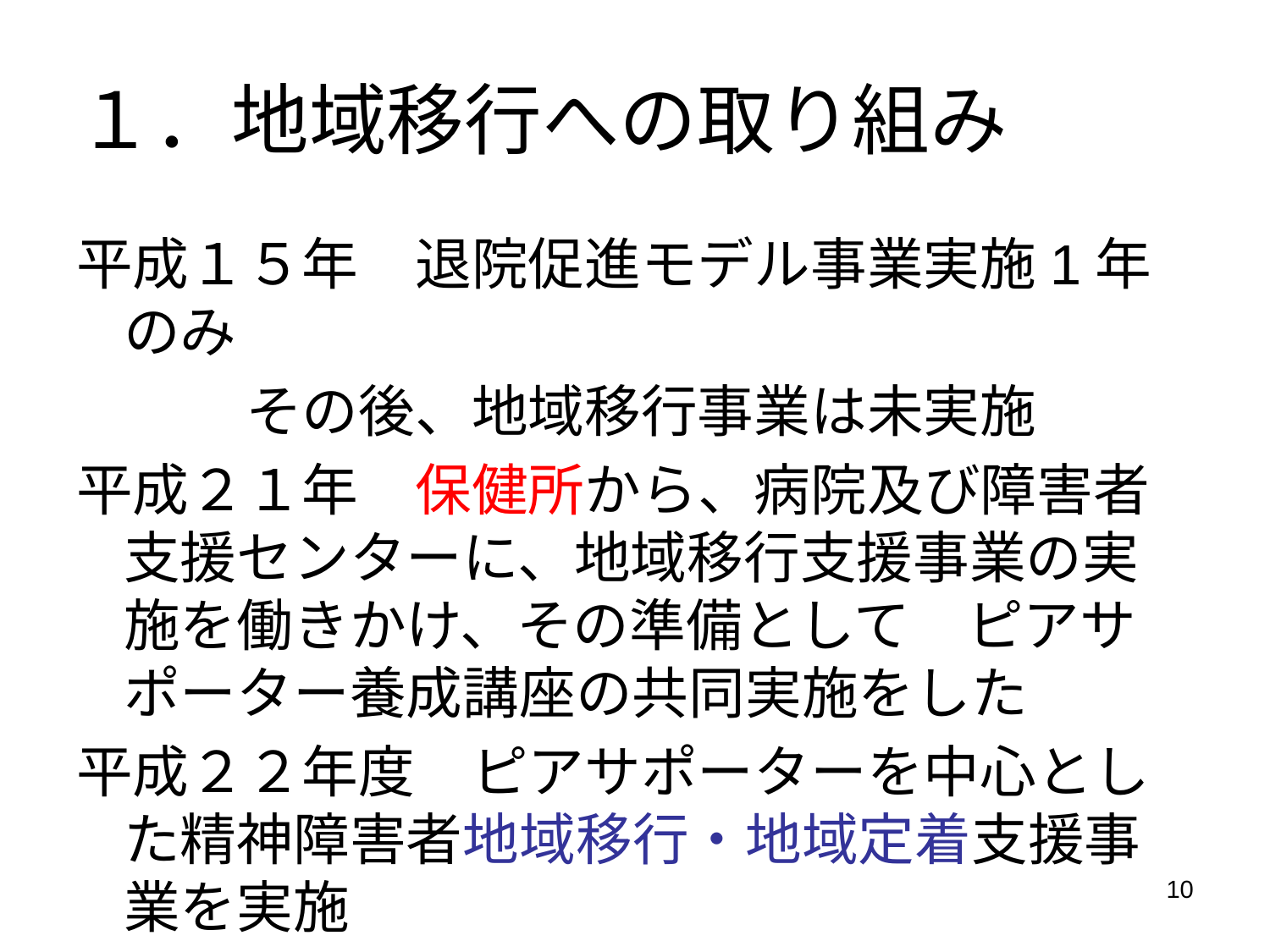

# １．地域移行への取り組み
平成１５年　退院促進モデル事業実施1年のみ
　　　その後、地域移行事業は未実施
平成２１年　保健所から、病院及び障害者支援センターに、地域移行支援事業の実施を働きかけ、その準備として　ピアサポーター養成講座の共同実施をした
平成２２年度　ピアサポーターを中心とした精神障害者地域移行・地域定着支援事業を実施
10